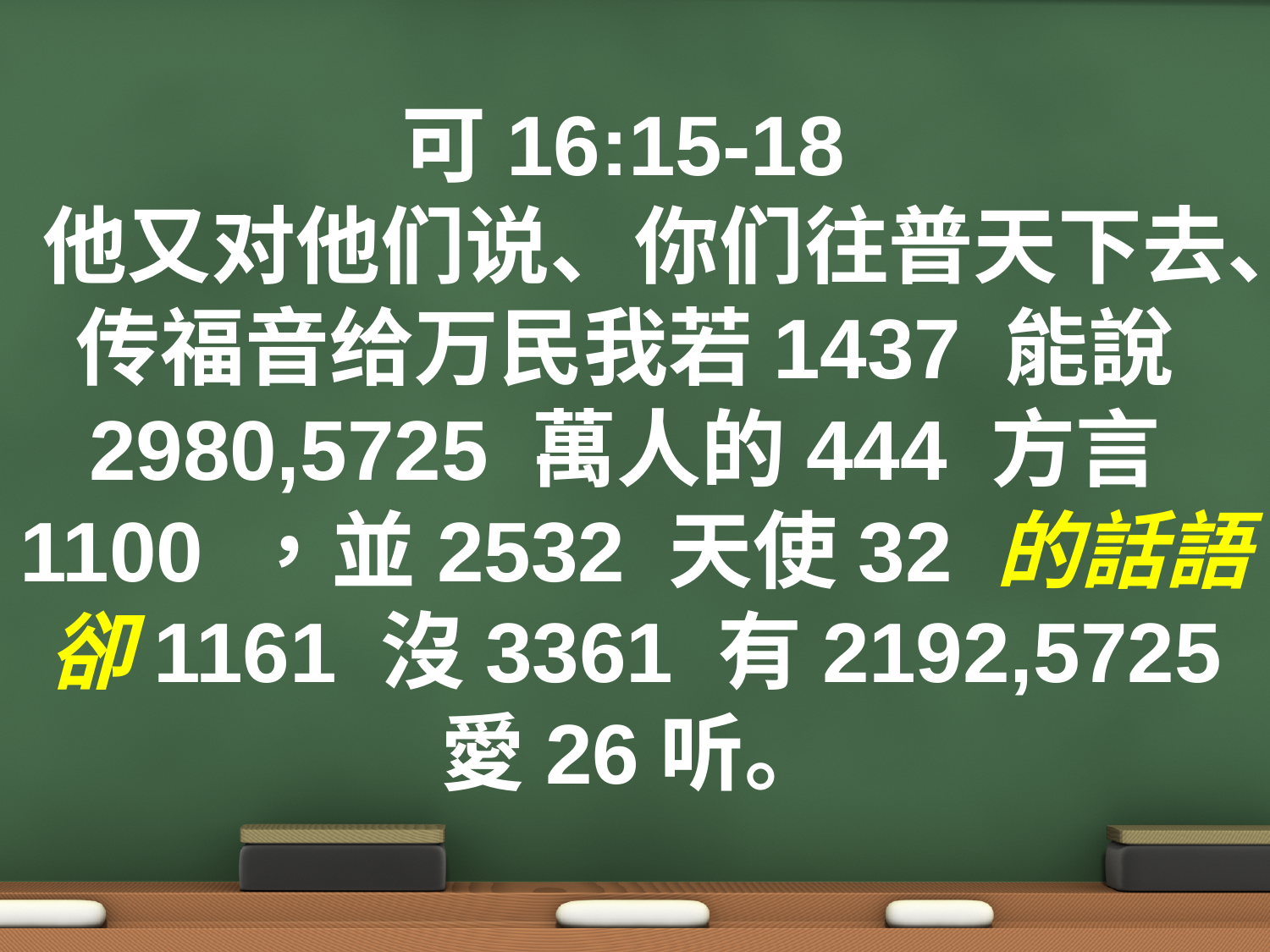

可16:15-18
他又对他们说、你们往普天下去、传福音给万民我若1437 能說2980,5725 萬人的444 方言1100 ，並2532 天使32 的話語，卻1161 沒3361 有2192,5725 愛26听。